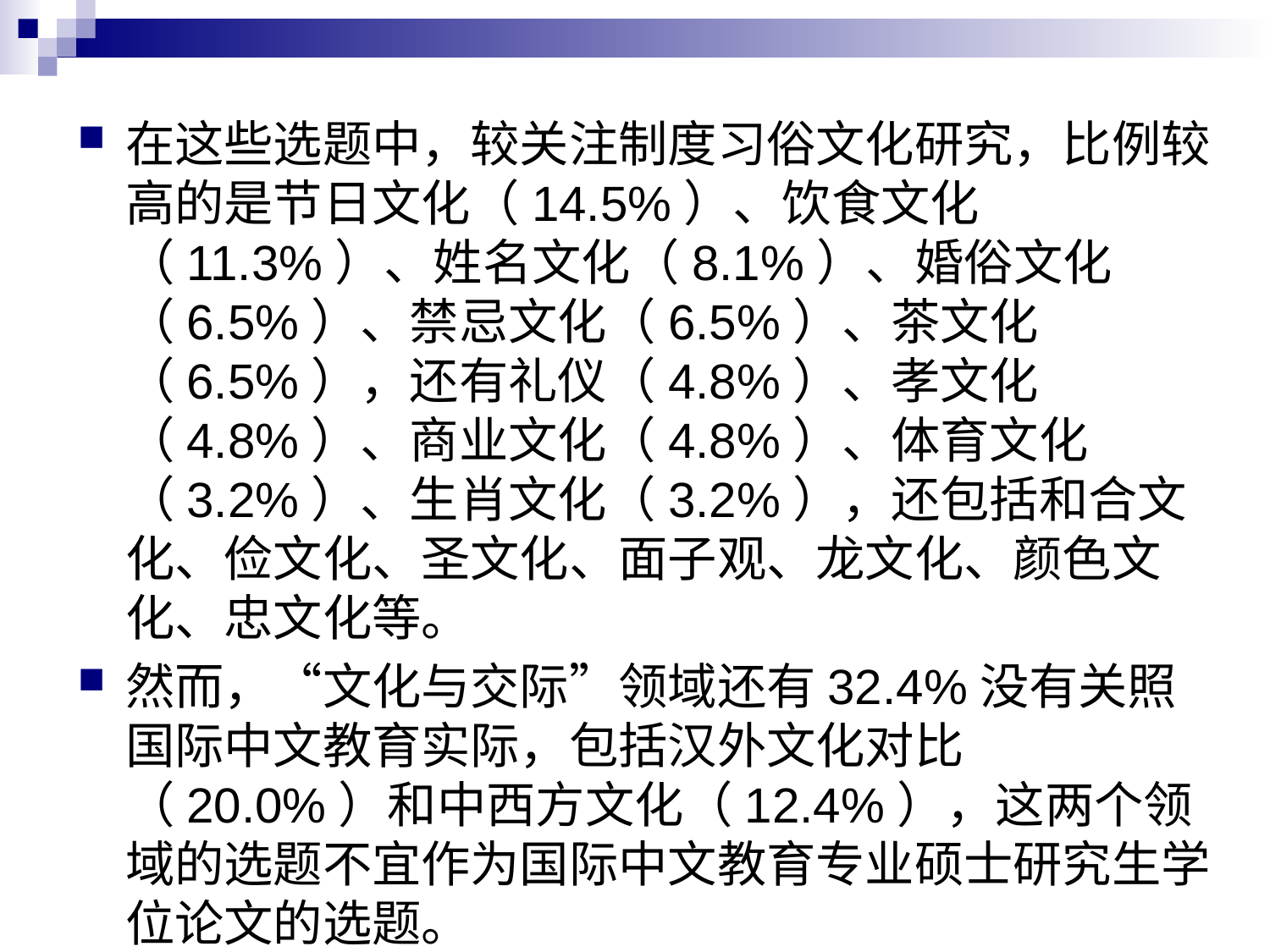

在这些选题中，较关注制度习俗文化研究，比例较高的是节日文化（14.5%）、饮食文化（11.3%）、姓名文化（8.1%）、婚俗文化（6.5%）、禁忌文化（6.5%）、茶文化（6.5%），还有礼仪（4.8%）、孝文化（4.8%）、商业文化（4.8%）、体育文化（3.2%）、生肖文化（3.2%），还包括和合文化、俭文化、圣文化、面子观、龙文化、颜色文化、忠文化等。
然而，“文化与交际”领域还有32.4%没有关照国际中文教育实际，包括汉外文化对比（20.0%）和中西方文化（12.4%），这两个领域的选题不宜作为国际中文教育专业硕士研究生学位论文的选题。